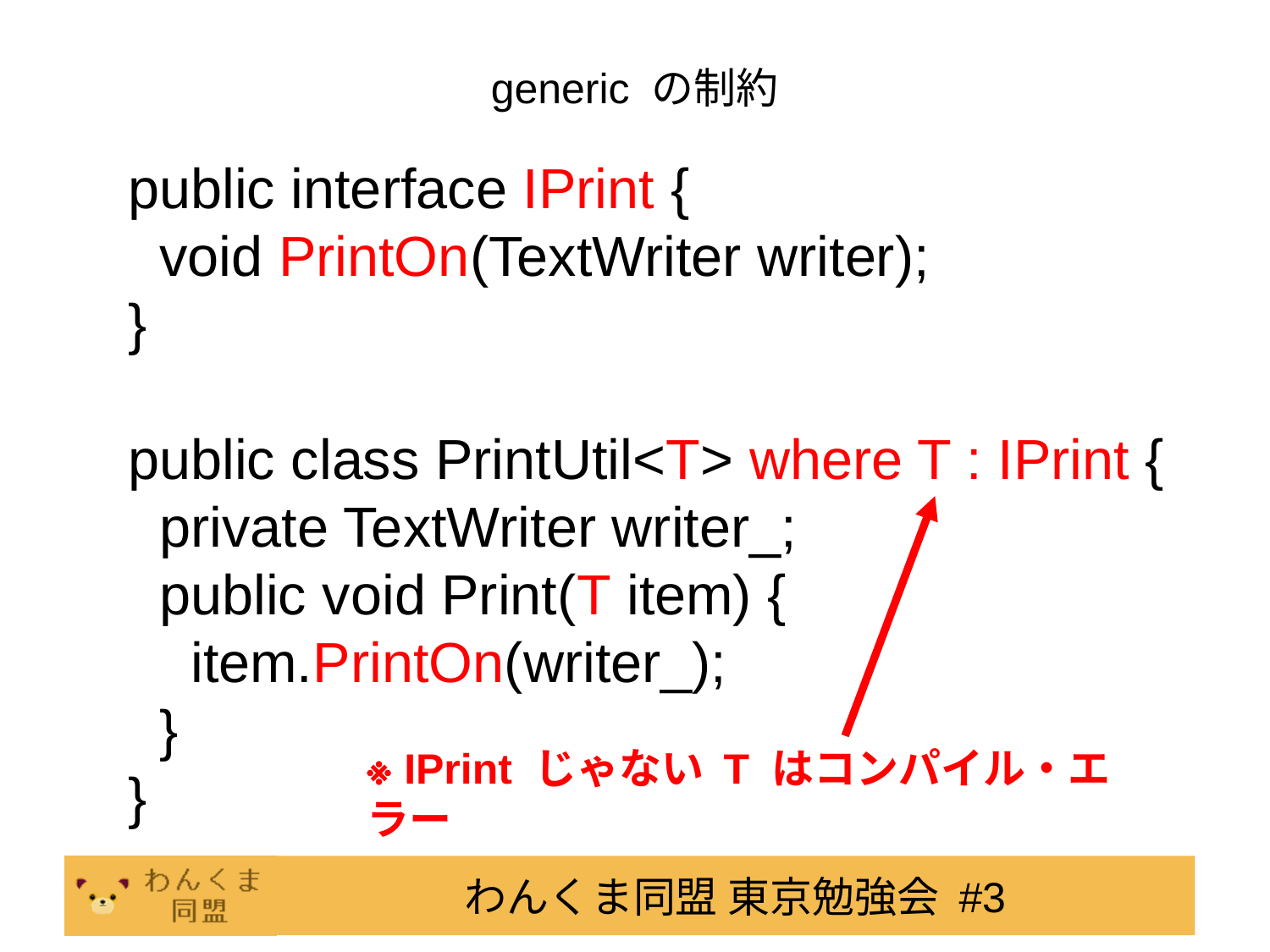

# generic の制約
public interface IPrint {
  void PrintOn(TextWriter writer);
}

public class PrintUtil<T> where T : IPrint {
  private TextWriter writer_;
  public void Print(T item) {
    item.PrintOn(writer_);
  }
}

※ IPrint じゃない T はコンパイル・エラー